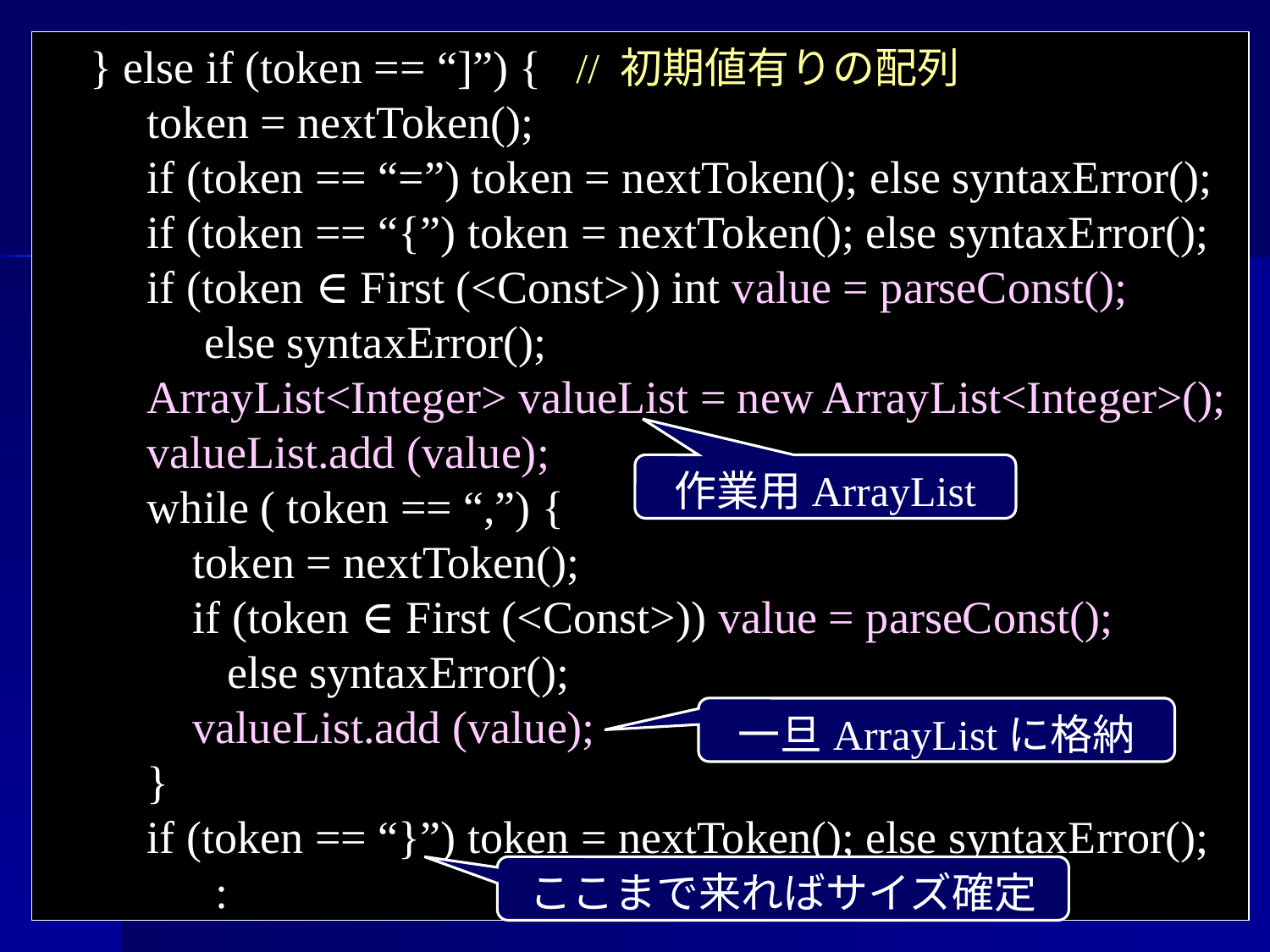

} else if (token == “]”) {   // 初期値有りの配列
         token = nextToken();
         if (token == “=”) token = nextToken(); else syntaxError();
         if (token == “{”) token = nextToken(); else syntaxError();
         if (token ∈ First (<Const>)) int value = parseConst();
              else syntaxError();
         ArrayList<Integer> valueList = new ArrayList<Integer>();
         valueList.add (value);
         while ( token == “,”) {
             token = nextToken();
             if (token ∈ First (<Const>)) value = parseConst();
                else syntaxError();
             valueList.add (value);
         }
         if (token == “}”) token = nextToken(); else syntaxError();
               :
作業用ArrayList
一旦ArrayListに格納
ここまで来ればサイズ確定